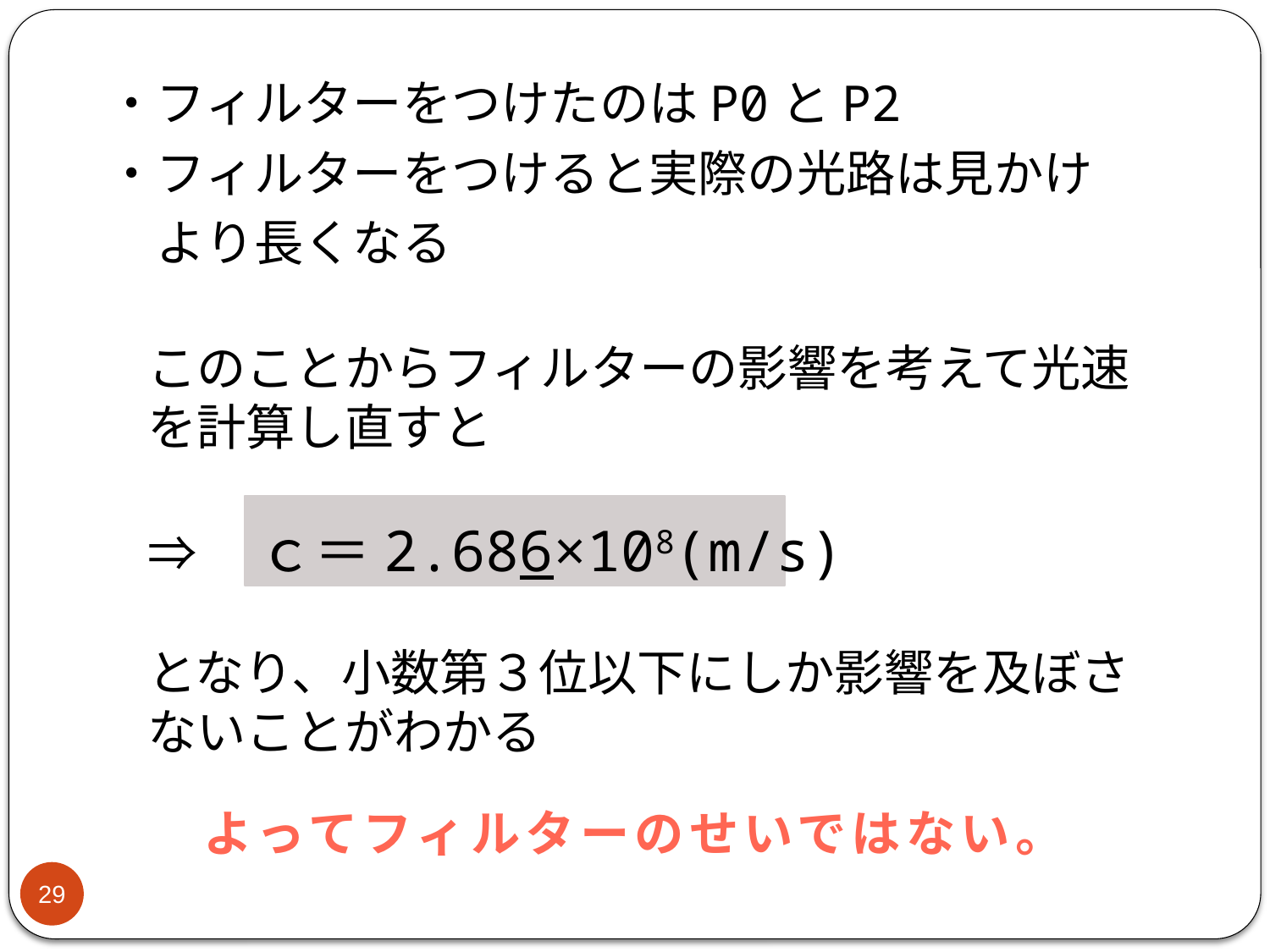

・フィルターをつけたのはP0とP2
・フィルターをつけると実際の光路は見かけ
　より長くなる
このことからフィルターの影響を考えて光速を計算し直すと

⇒　ｃ＝2.686×108(m/s)

となり、小数第３位以下にしか影響を及ぼさないことがわかる

よってフィルターのせいではない。
29